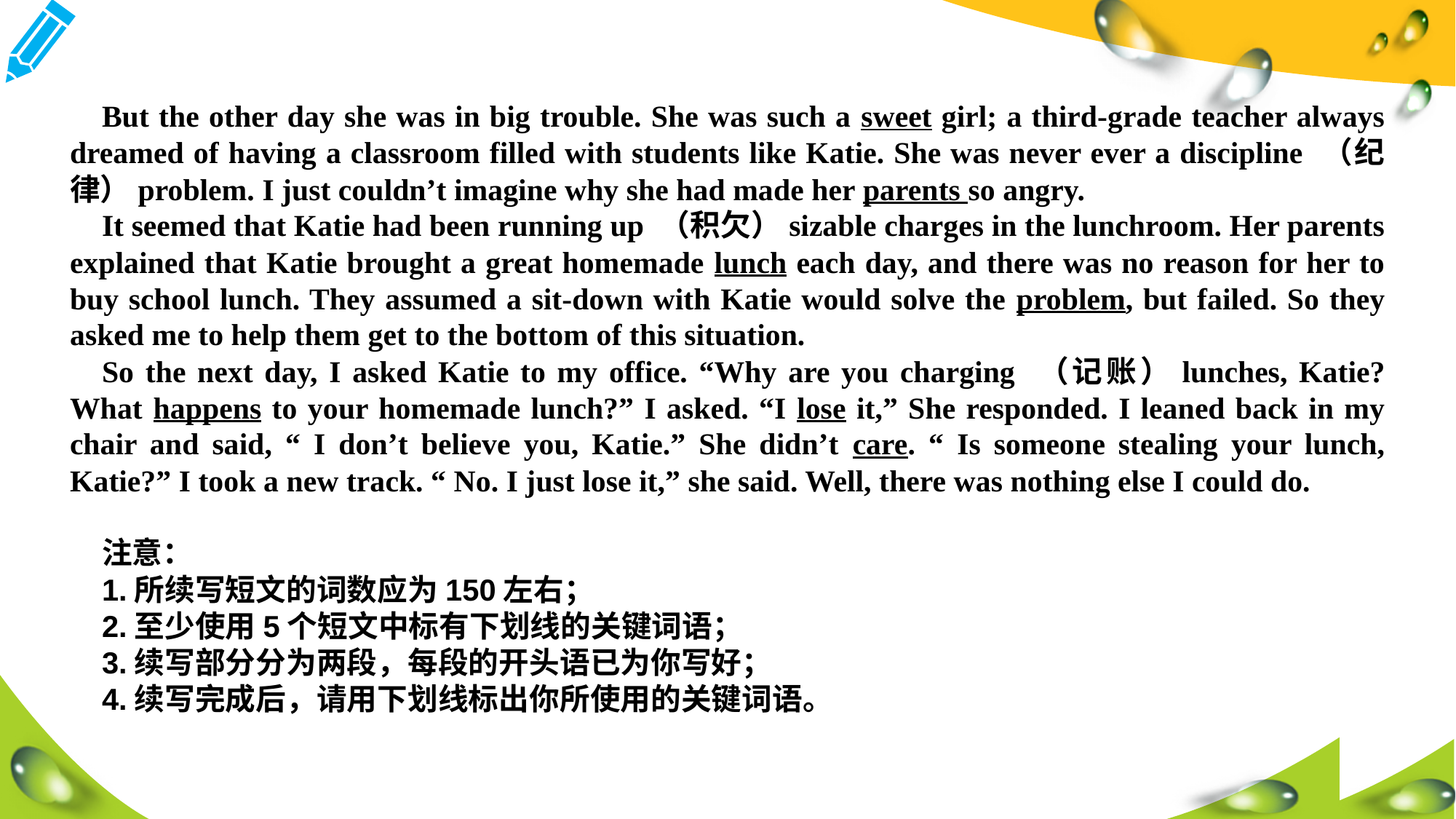

But the other day she was in big trouble. She was such a sweet girl; a third-grade teacher always dreamed of having a classroom filled with students like Katie. She was never ever a discipline （纪律）problem. I just couldn’t imagine why she had made her parents so angry.
It seemed that Katie had been running up （积欠）sizable charges in the lunchroom. Her parents explained that Katie brought a great homemade lunch each day, and there was no reason for her to buy school lunch. They assumed a sit-down with Katie would solve the problem, but failed. So they asked me to help them get to the bottom of this situation.
So the next day, I asked Katie to my office. “Why are you charging （记账）lunches, Katie? What happens to your homemade lunch?” I asked. “I lose it,” She responded. I leaned back in my chair and said, “ I don’t believe you, Katie.” She didn’t care. “ Is someone stealing your lunch, Katie?” I took a new track. “ No. I just lose it,” she said. Well, there was nothing else I could do.

注意：
1.所续写短文的词数应为150左右；
2.至少使用5个短文中标有下划线的关键词语；
3.续写部分分为两段，每段的开头语已为你写好；
4.续写完成后，请用下划线标出你所使用的关键词语。